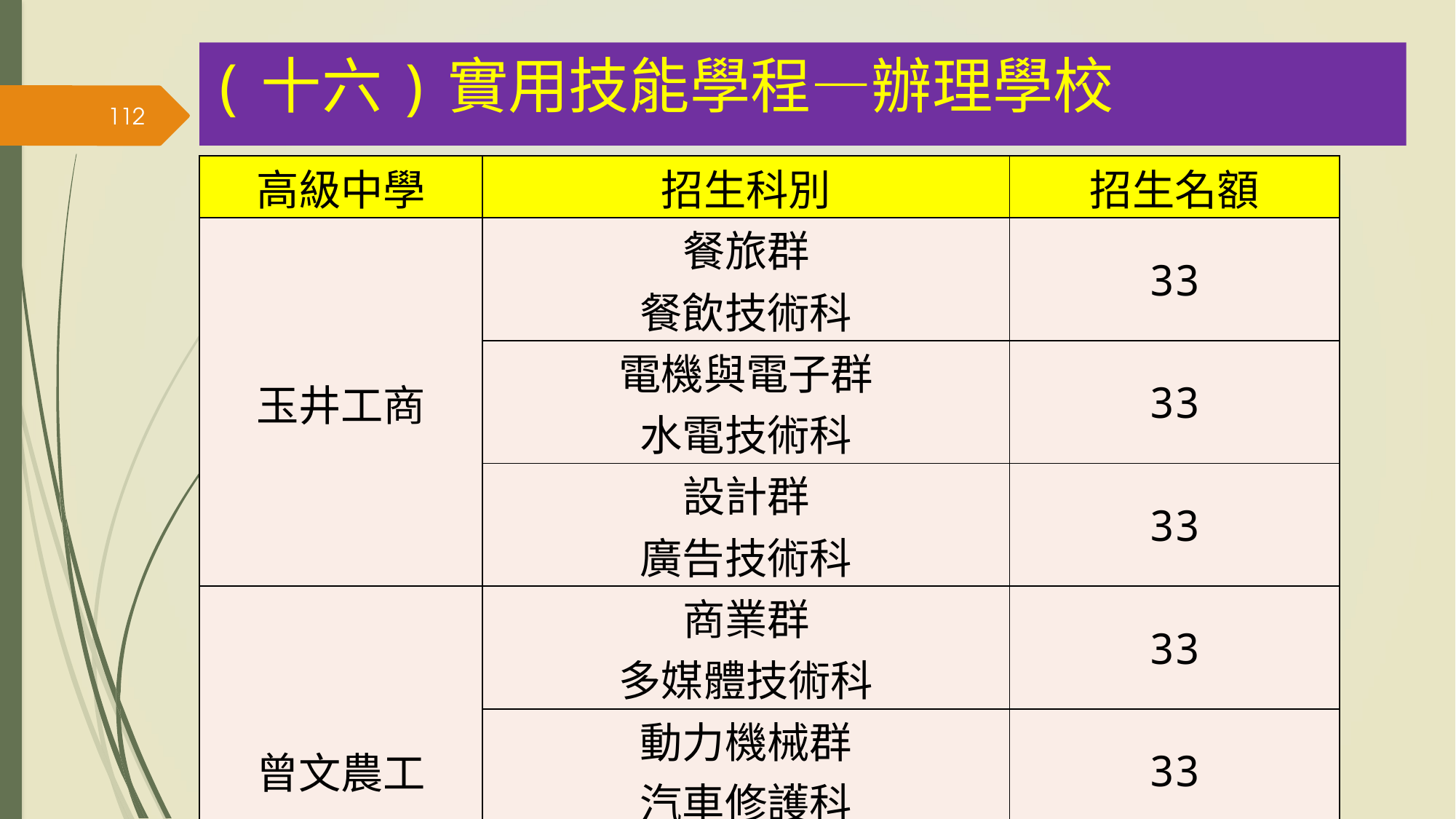

(十六)實用技能學程—辦理學校
112
| 高級中學 | 招生科別 | 招生名額 |
| --- | --- | --- |
| 玉井工商 | 餐旅群 餐飲技術科 | 33 |
|  | 電機與電子群 水電技術科 | 33 |
|  | 設計群 廣告技術科 | 33 |
| 曾文農工 | 商業群 多媒體技術科 | 33 |
|  | 動力機械群 汽車修護科 | 33 |
|  | 食品群 烘焙食品科 | 33 |